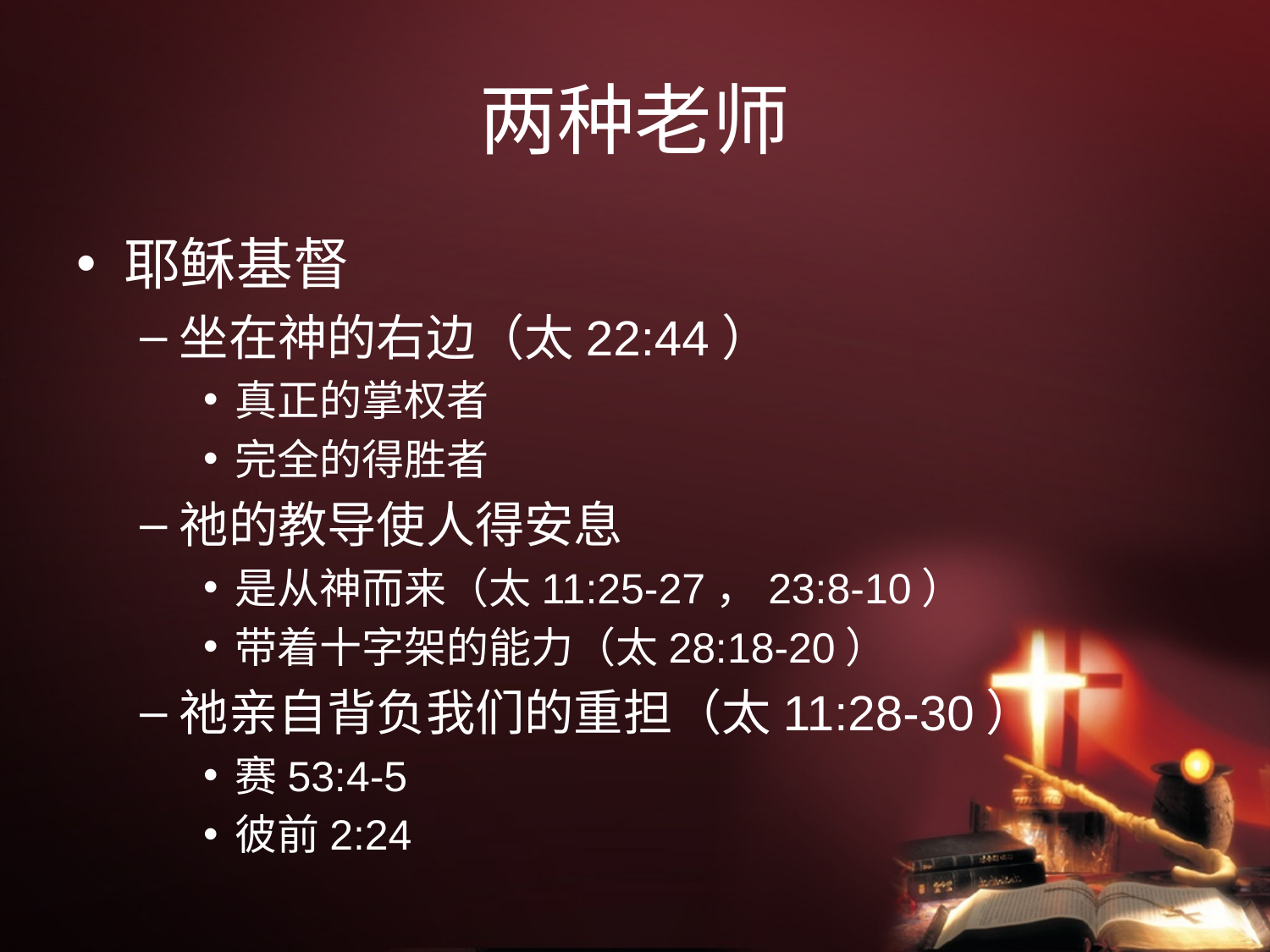

# 两种老师
耶稣基督
坐在神的右边（太22:44）
真正的掌权者
完全的得胜者
祂的教导使人得安息
是从神而来（太11:25-27，23:8-10）
带着十字架的能力（太28:18-20）
祂亲自背负我们的重担（太11:28-30）
赛53:4-5
彼前2:24